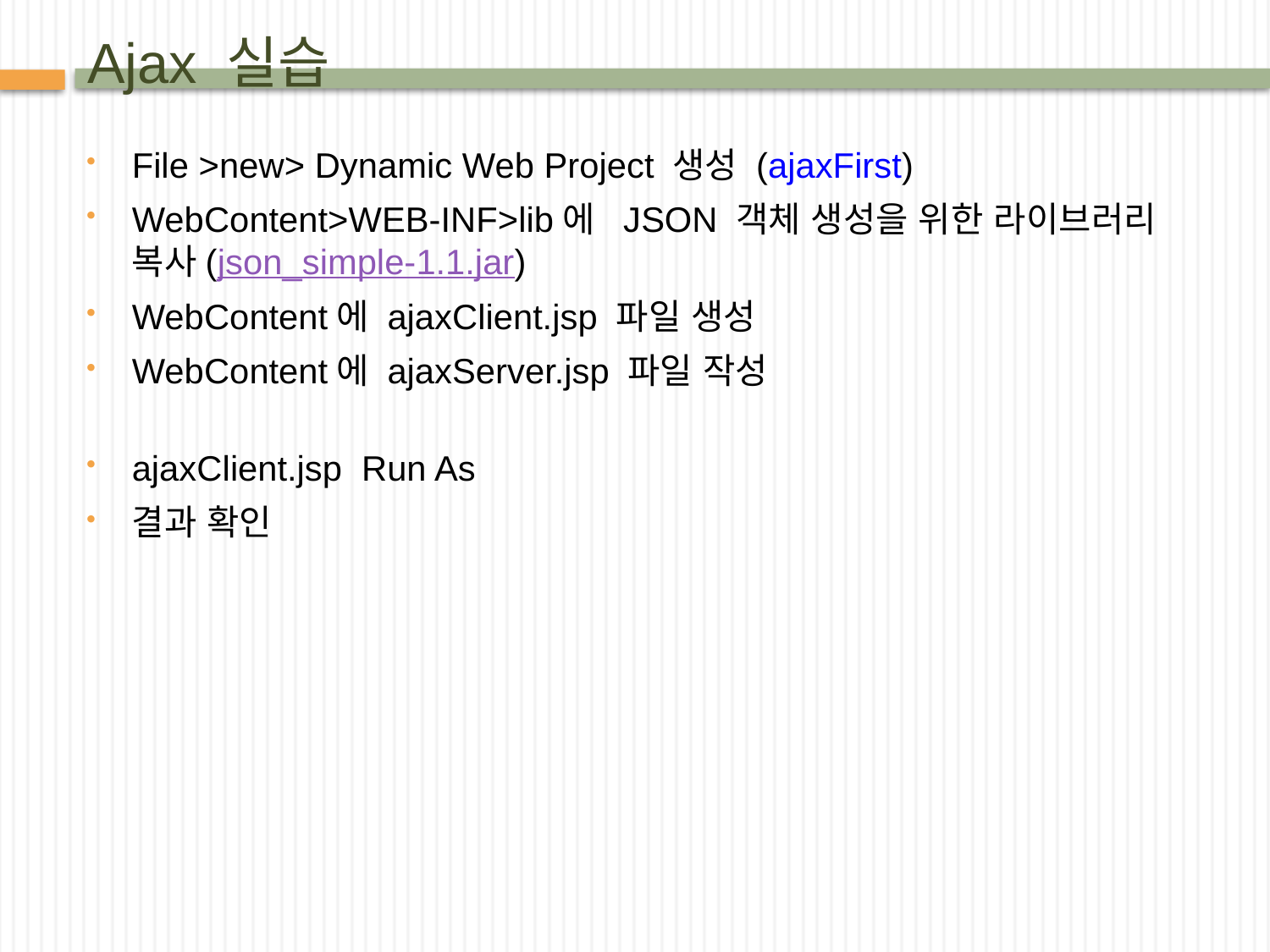

# Ajax 실습
File >new> Dynamic Web Project 생성 (ajaxFirst)
WebContent>WEB-INF>lib에  JSON 객체 생성을 위한 라이브러리 복사(json_simple-1.1.jar)
WebContent에 ajaxClient.jsp 파일 생성
WebContent에 ajaxServer.jsp 파일 작성
ajaxClient.jsp  Run As
결과 확인